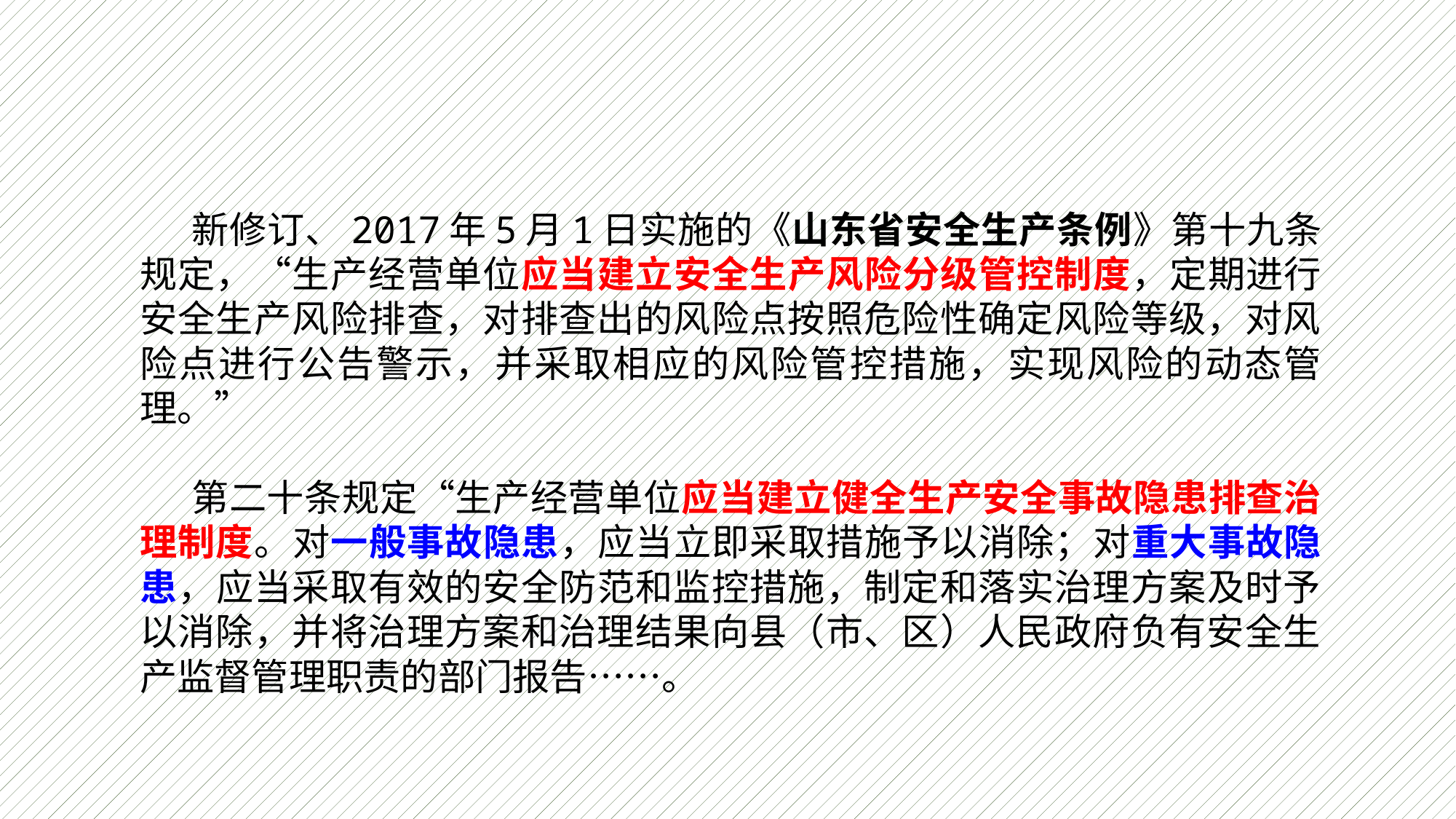

新修订、2017年5月1日实施的《山东省安全生产条例》第十九条规定，“生产经营单位应当建立安全生产风险分级管控制度，定期进行安全生产风险排查，对排查出的风险点按照危险性确定风险等级，对风险点进行公告警示，并采取相应的风险管控措施，实现风险的动态管理。”

第二十条规定“生产经营单位应当建立健全生产安全事故隐患排查治理制度。对一般事故隐患，应当立即采取措施予以消除；对重大事故隐患，应当采取有效的安全防范和监控措施，制定和落实治理方案及时予以消除，并将治理方案和治理结果向县（市、区）人民政府负有安全生产监督管理职责的部门报告……。